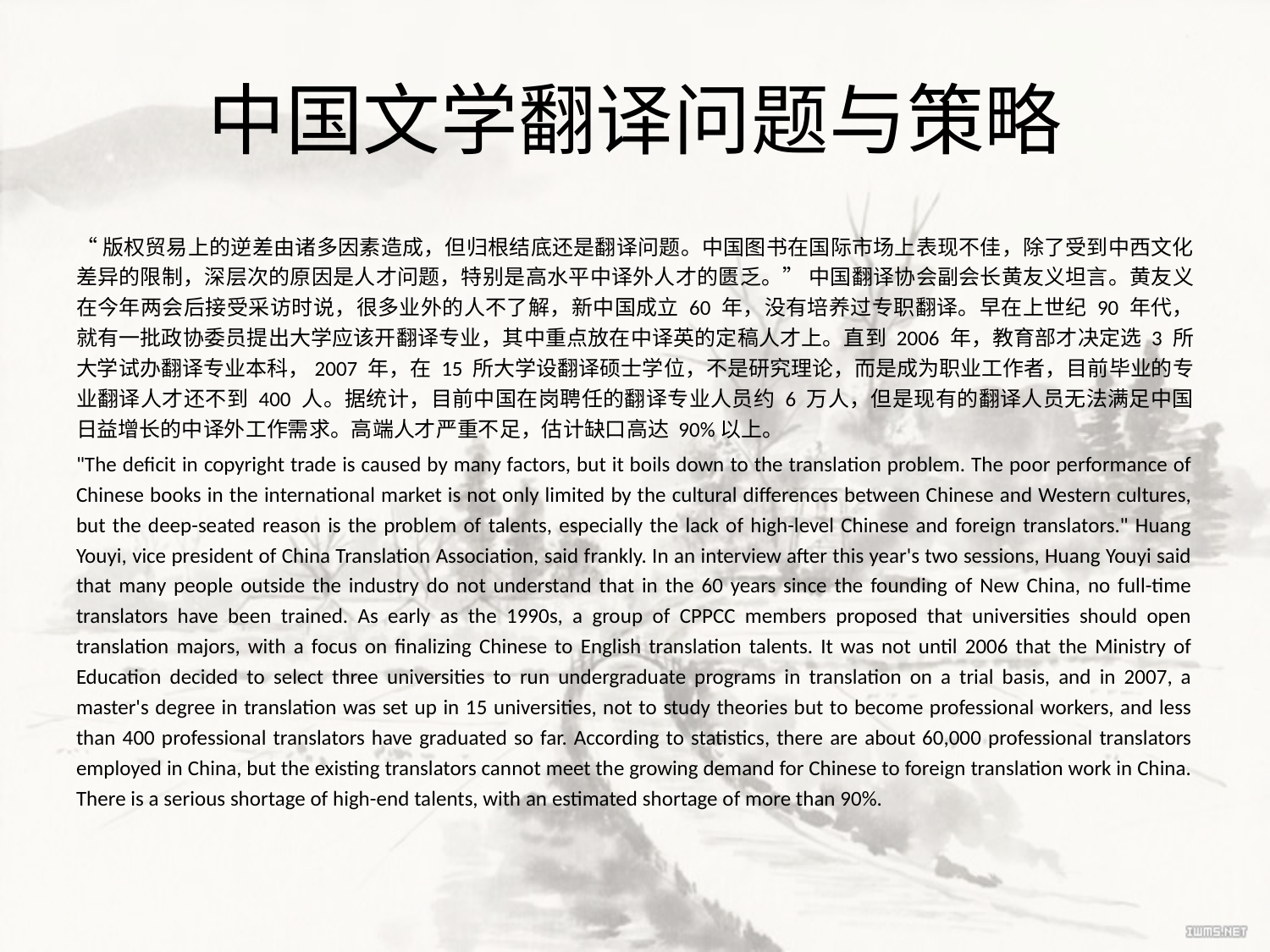

# 中国文学翻译问题与策略
“版权贸易上的逆差由诸多因素造成，但归根结底还是翻译问题。中国图书在国际市场上表现不佳，除了受到中西文化差异的限制，深层次的原因是人才问题，特别是高水平中译外人才的匮乏。” 中国翻译协会副会长黄友义坦言。黄友义在今年两会后接受采访时说，很多业外的人不了解，新中国成立 60 年，没有培养过专职翻译。早在上世纪 90 年代，就有一批政协委员提出大学应该开翻译专业，其中重点放在中译英的定稿人才上。直到 2006 年，教育部才决定选 3 所 大学试办翻译专业本科，2007 年，在 15 所大学设翻译硕士学位，不是研究理论，而是成为职业工作者，目前毕业的专业翻译人才还不到 400 人。据统计，目前中国在岗聘任的翻译专业人员约 6 万人，但是现有的翻译人员无法满足中国日益增长的中译外工作需求。高端人才严重不足，估计缺口高达 90%以上。
"The deficit in copyright trade is caused by many factors, but it boils down to the translation problem. The poor performance of Chinese books in the international market is not only limited by the cultural differences between Chinese and Western cultures, but the deep-seated reason is the problem of talents, especially the lack of high-level Chinese and foreign translators." Huang Youyi, vice president of China Translation Association, said frankly. In an interview after this year's two sessions, Huang Youyi said that many people outside the industry do not understand that in the 60 years since the founding of New China, no full-time translators have been trained. As early as the 1990s, a group of CPPCC members proposed that universities should open translation majors, with a focus on finalizing Chinese to English translation talents. It was not until 2006 that the Ministry of Education decided to select three universities to run undergraduate programs in translation on a trial basis, and in 2007, a master's degree in translation was set up in 15 universities, not to study theories but to become professional workers, and less than 400 professional translators have graduated so far. According to statistics, there are about 60,000 professional translators employed in China, but the existing translators cannot meet the growing demand for Chinese to foreign translation work in China. There is a serious shortage of high-end talents, with an estimated shortage of more than 90%.